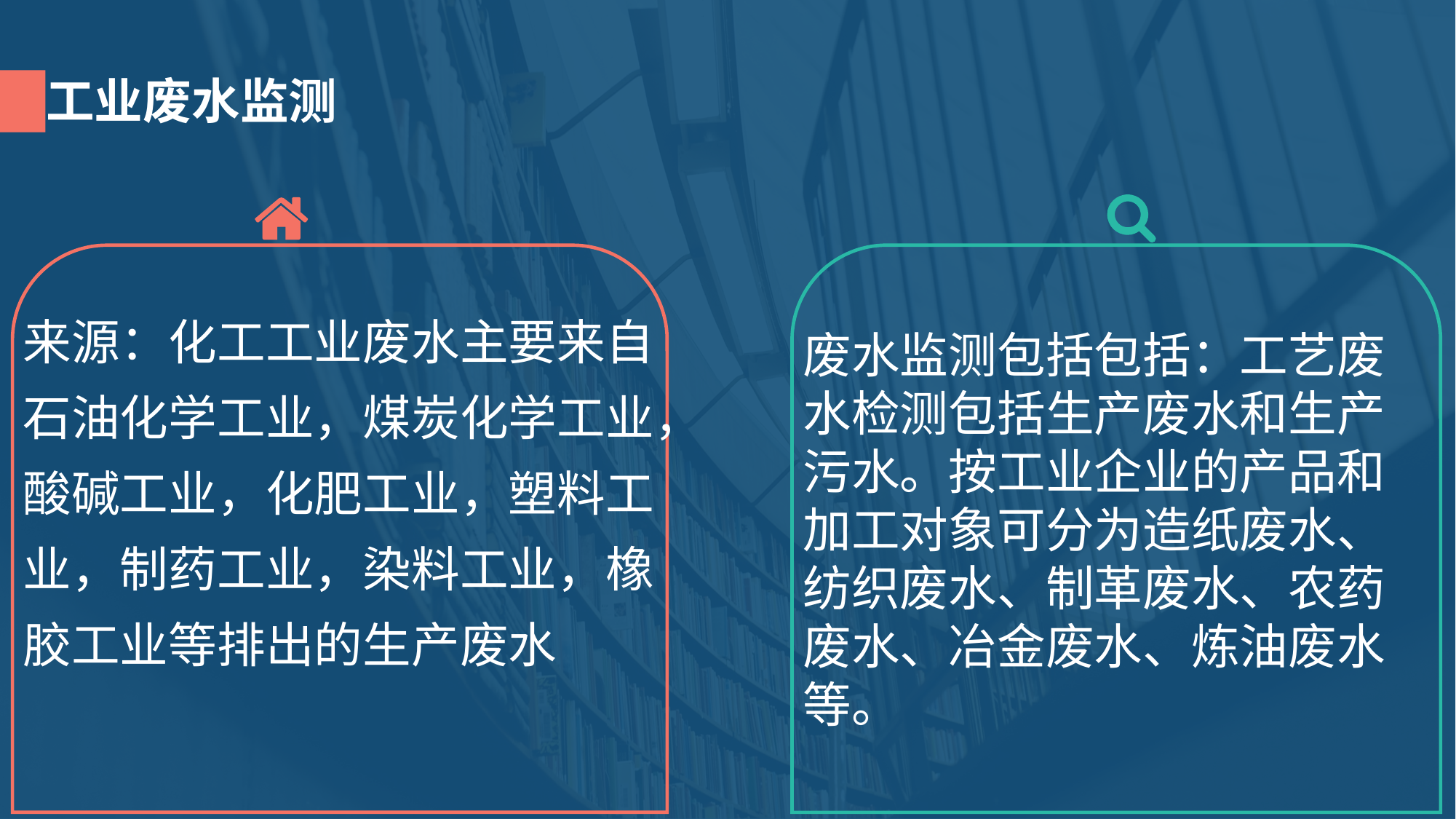

工业废水监测

来源：化工工业废水主要来自石油化学工业，煤炭化学工业，酸碱工业，化肥工业，塑料工业，制药工业，染料工业，橡胶工业等排出的生产废水
废水监测包括包括：工艺废水检测包括生产废水和生产污水。按工业企业的产品和加工对象可分为造纸废水、纺织废水、制革废水、农药废水、冶金废水、炼油废水等。